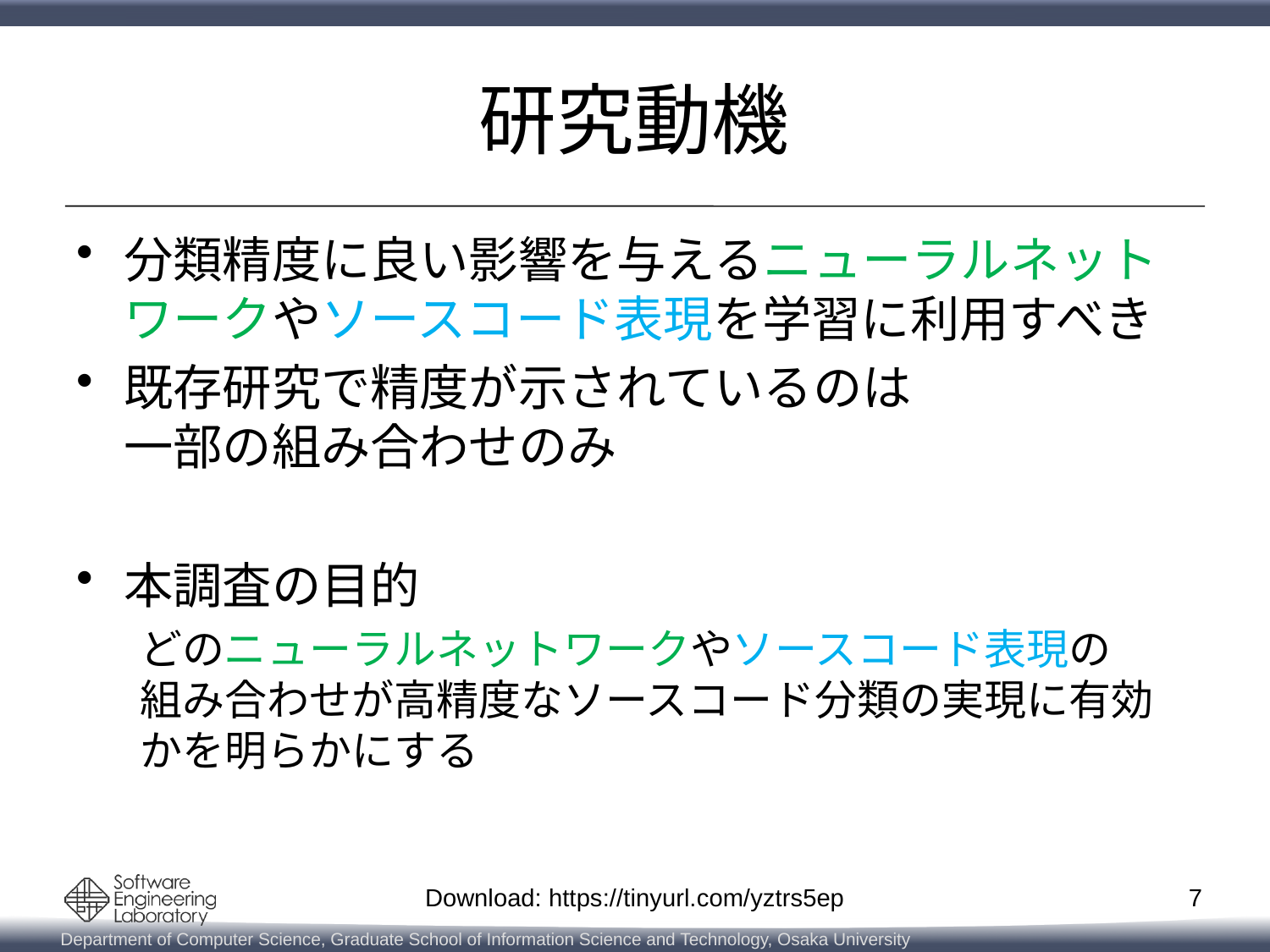

# 研究動機
分類精度に良い影響を与えるニューラルネット
ワークやソースコード表現を学習に利用すべき
既存研究で精度が示されているのは
一部の組み合わせのみ

本調査の目的
どのニューラルネットワークやソースコード表現の
組み合わせが高精度なソースコード分類の実現に有効かを明らかにする
7
Download: https://tinyurl.com/yztrs5ep